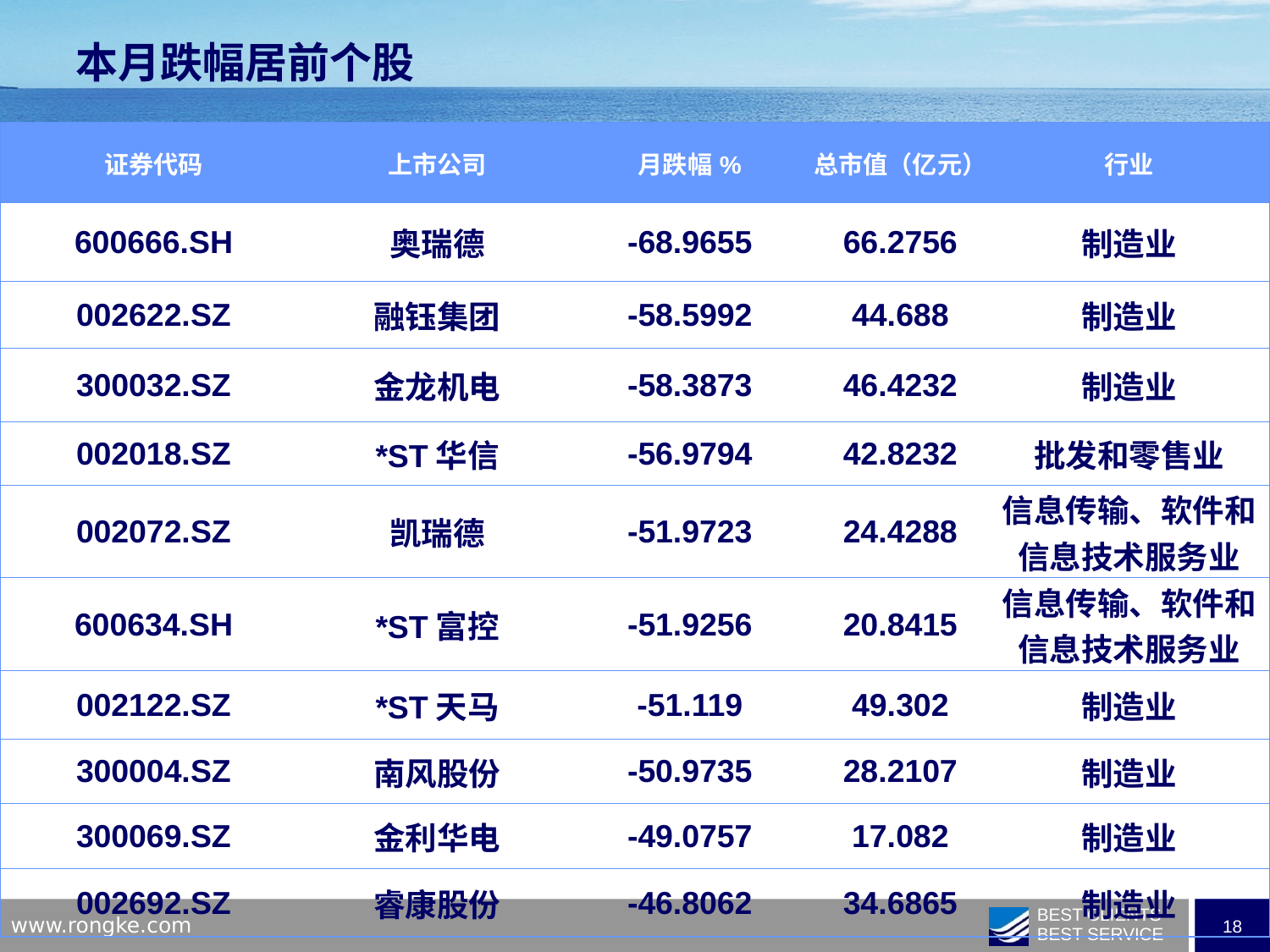

本月跌幅居前个股
| 证券代码 | 上市公司 | 月跌幅% | 总市值（亿元） | 行业 |
| --- | --- | --- | --- | --- |
| 600666.SH | 奥瑞德 | -68.9655 | 66.2756 | 制造业 |
| 002622.SZ | 融钰集团 | -58.5992 | 44.688 | 制造业 |
| 300032.SZ | 金龙机电 | -58.3873 | 46.4232 | 制造业 |
| 002018.SZ | \*ST华信 | -56.9794 | 42.8232 | 批发和零售业 |
| 002072.SZ | 凯瑞德 | -51.9723 | 24.4288 | 信息传输、软件和信息技术服务业 |
| 600634.SH | \*ST富控 | -51.9256 | 20.8415 | 信息传输、软件和信息技术服务业 |
| 002122.SZ | \*ST天马 | -51.119 | 49.302 | 制造业 |
| 300004.SZ | 南风股份 | -50.9735 | 28.2107 | 制造业 |
| 300069.SZ | 金利华电 | -49.0757 | 17.082 | 制造业 |
| 002692.SZ | 睿康股份 | -46.8062 | 34.6865 | 制造业 |
|  |  |  |  |  |